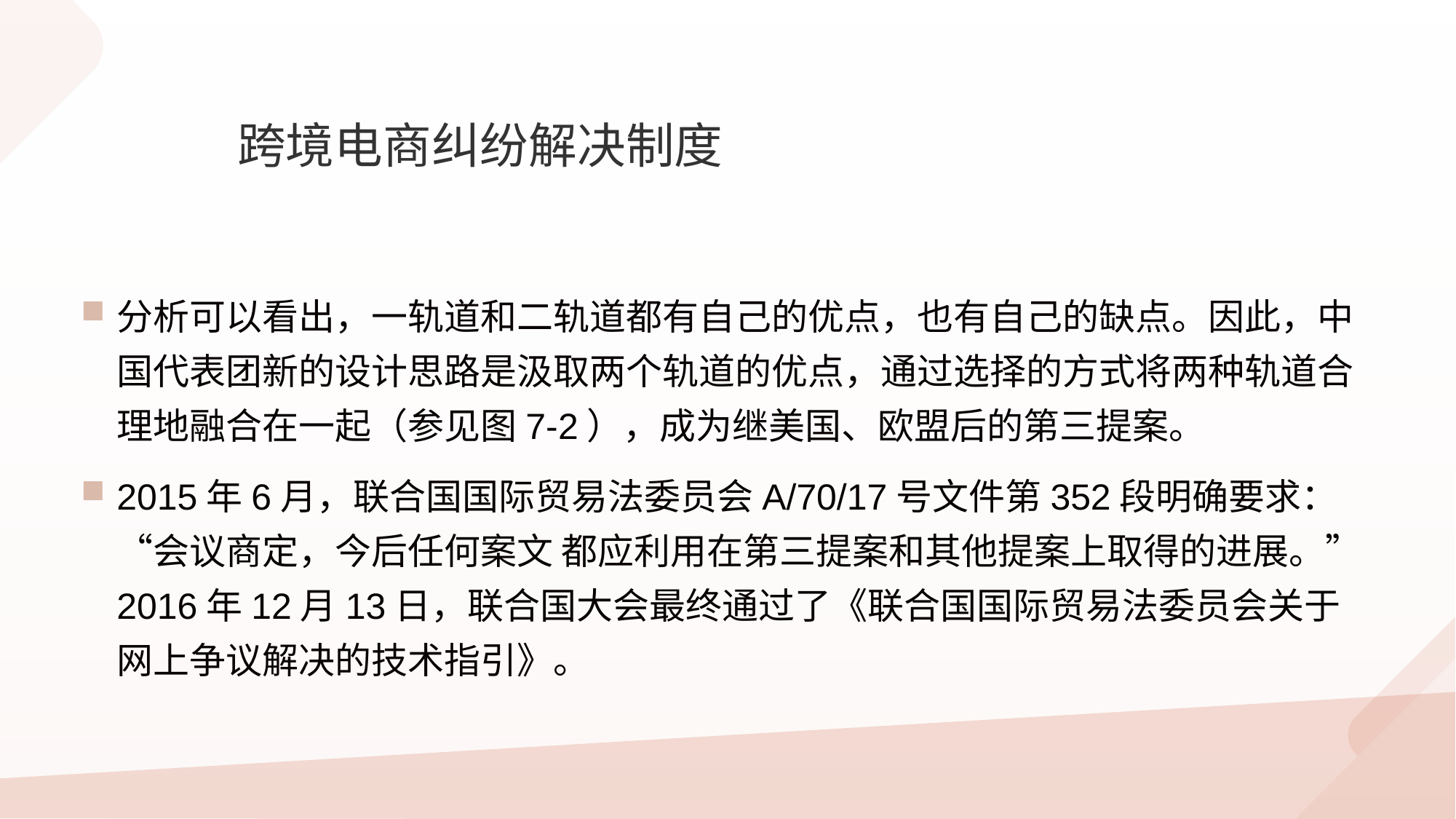

跨境电商纠纷解决制度
分析可以看出，一轨道和二轨道都有自己的优点，也有自己的缺点。因此，中国代表团新的设计思路是汲取两个轨道的优点，通过选择的方式将两种轨道合理地融合在一起（参见图7-2），成为继美国、欧盟后的第三提案。
2015年6月，联合国国际贸易法委员会A/70/17号文件第352段明确要求：“会议商定，今后任何案文 都应利用在第三提案和其他提案上取得的进展。”2016年12月13日，联合国大会最终通过了《联合国国际贸易法委员会关于网上争议解决的技术指引》。